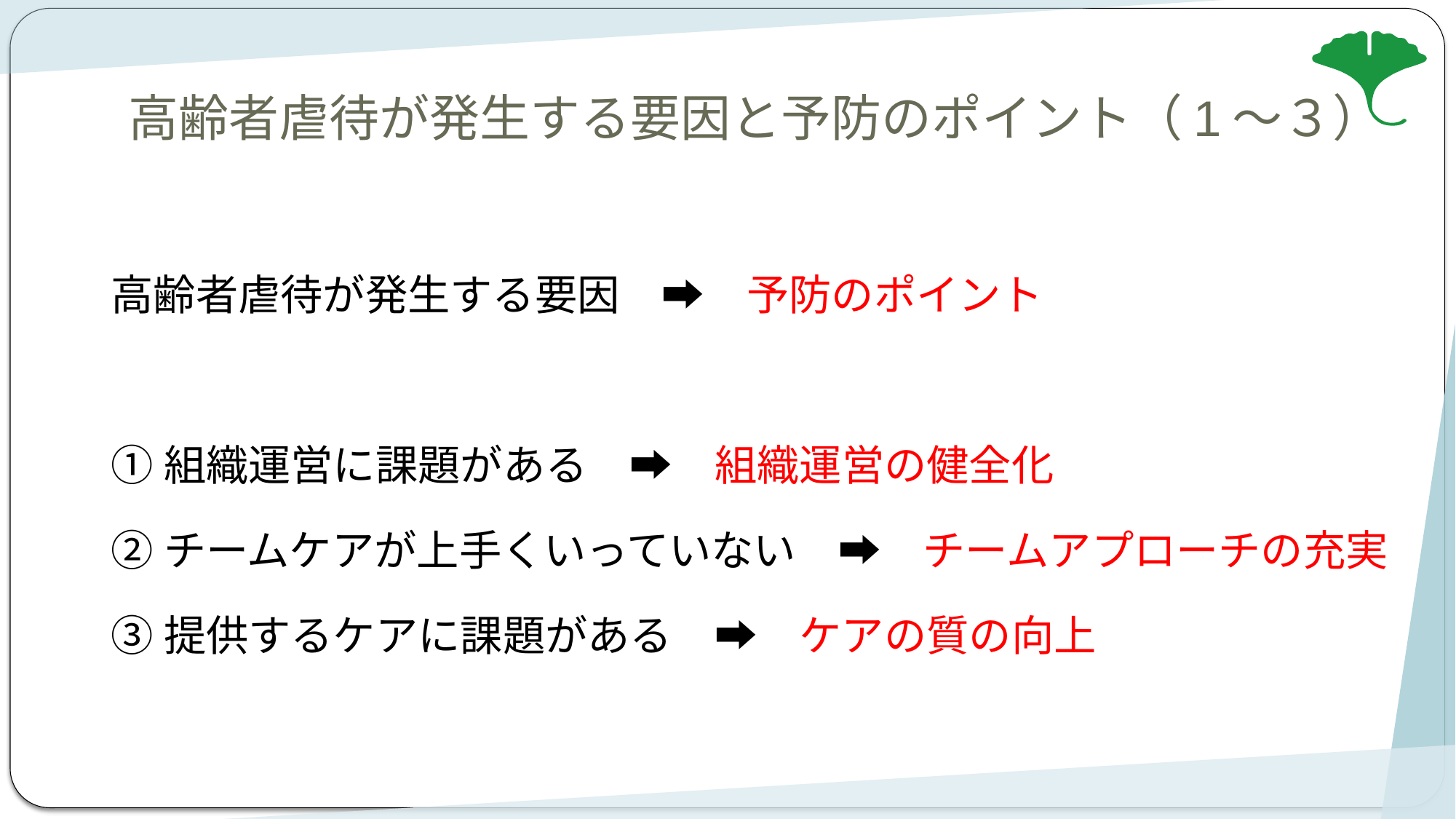

# 高齢者虐待が発生する要因と予防のポイント（1～３）

高齢者虐待が発生する要因　➡　予防のポイント

①組織運営に課題がある　➡　組織運営の健全化
②チームケアが上手くいっていない　➡　チームアプローチの充実
③提供するケアに課題がある　➡　ケアの質の向上